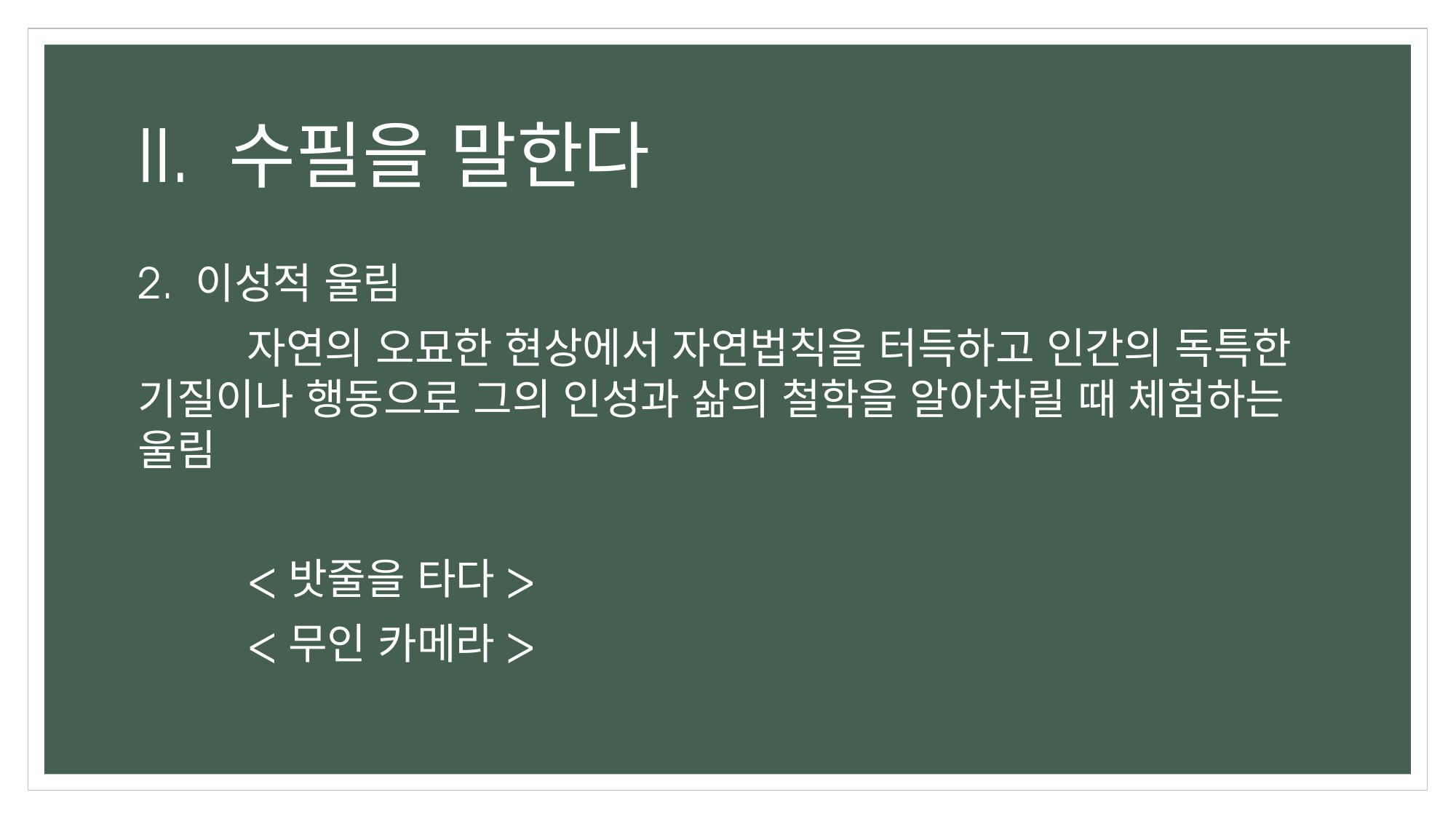

# II. 수필을 말한다
2. 이성적 울림
	자연의 오묘한 현상에서 자연법칙을 터득하고 인간의 독특한 기질이나 행동으로 그의 인성과 삶의 철학을 알아차릴 때 체험하는 울림

	<밧줄을 타다>
	<무인 카메라>